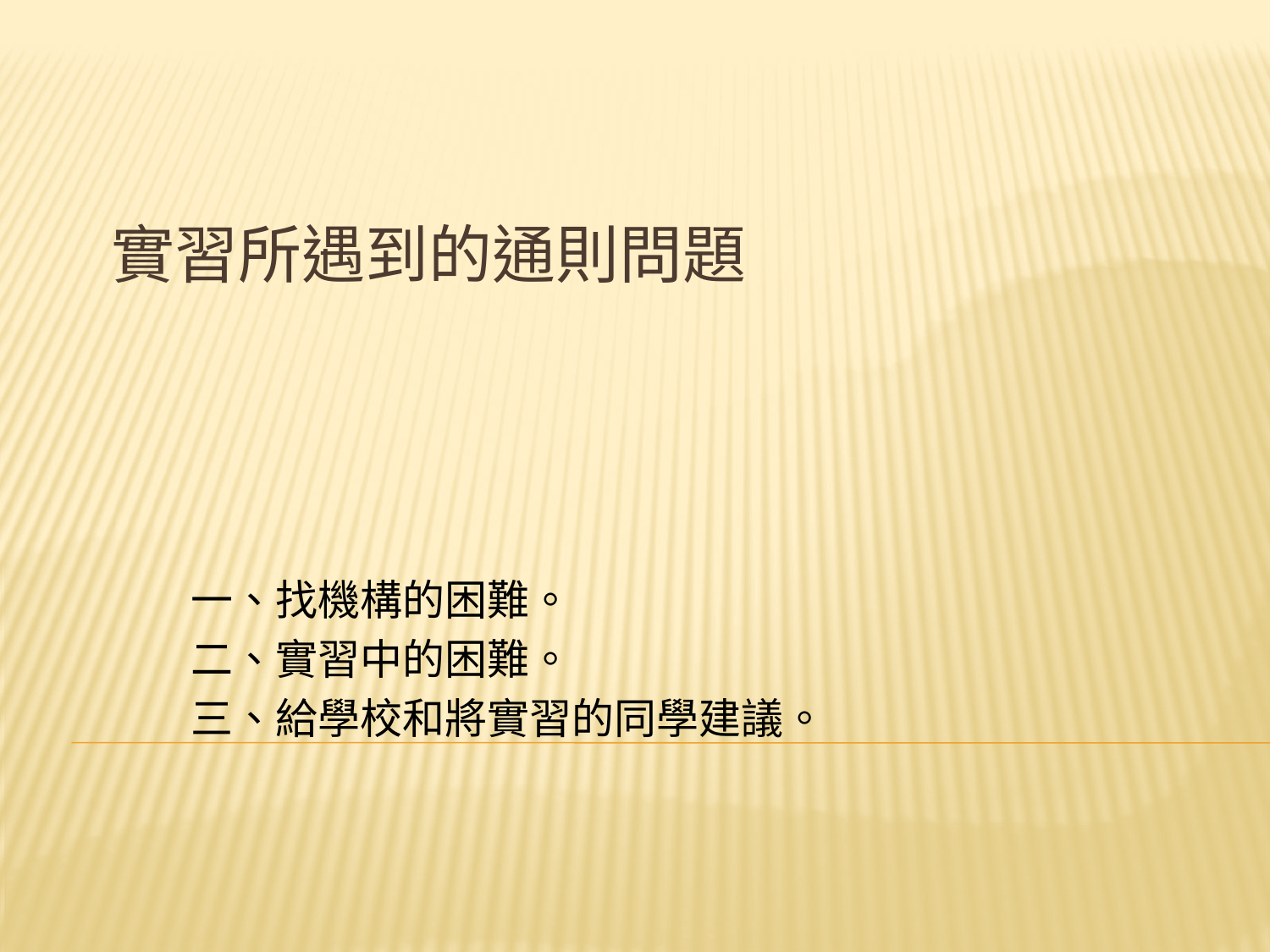

# 實習所遇到的通則問題
一、找機構的困難。
二、實習中的困難。
三、給學校和將實習的同學建議。